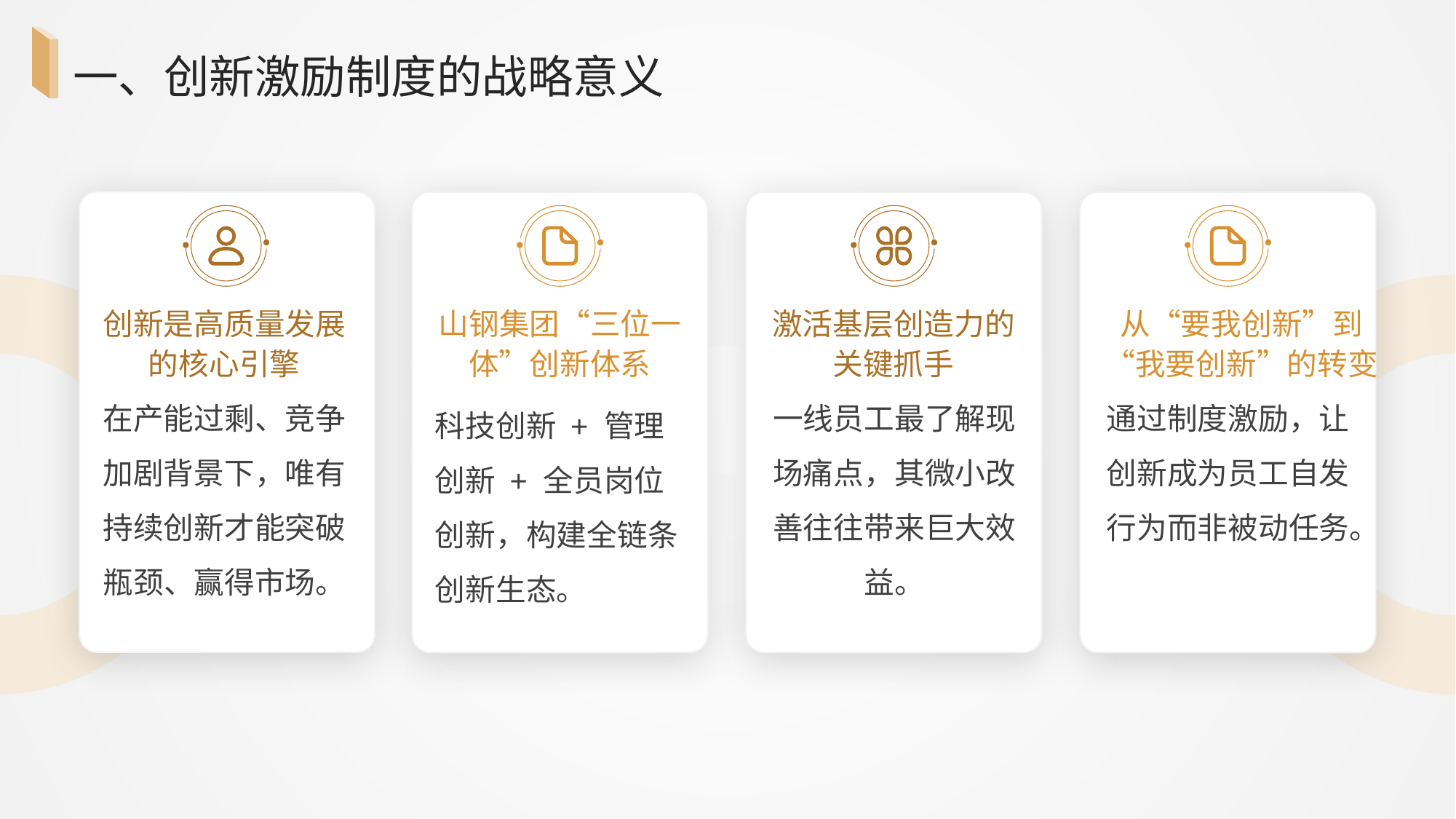

一、创新激励制度的战略意义

创新是高质量发展的核心引擎
山钢集团“三位一体”创新体系
激活基层创造力的关键抓手
从“要我创新”到“我要创新”的转变
在产能过剩、竞争加剧背景下，唯有持续创新才能突破瓶颈、赢得市场。
一线员工最了解现场痛点，其微小改善往往带来巨大效益。
通过制度激励，让创新成为员工自发行为而非被动任务。
科技创新 + 管理创新 + 全员岗位创新，构建全链条创新生态。